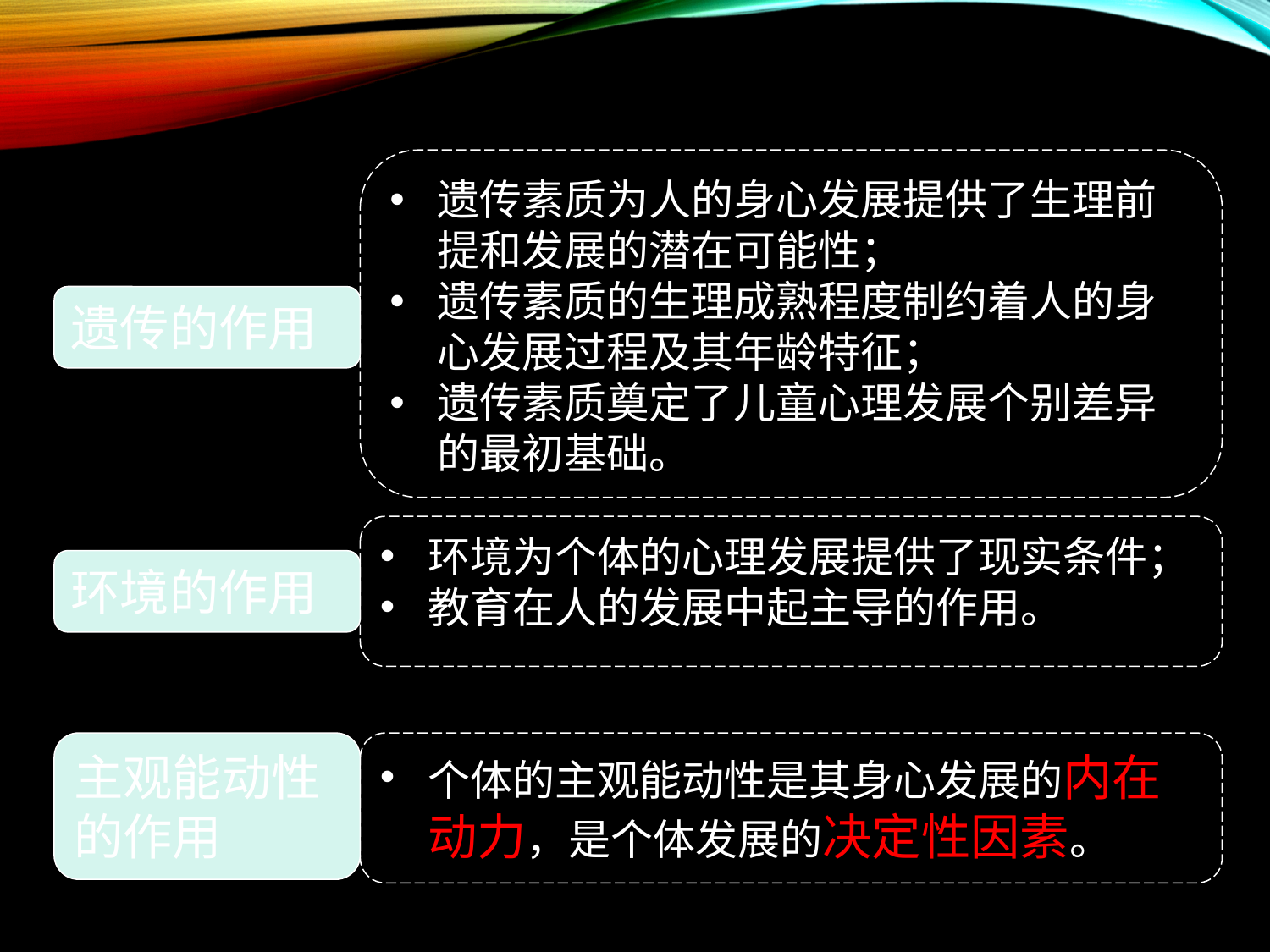

#
遗传素质为人的身心发展提供了生理前提和发展的潜在可能性；
遗传素质的生理成熟程度制约着人的身心发展过程及其年龄特征；
遗传素质奠定了儿童心理发展个别差异的最初基础。
遗传的作用
环境为个体的心理发展提供了现实条件；
教育在人的发展中起主导的作用。
环境的作用
主观能动性的作用
个体的主观能动性是其身心发展的内在动力，是个体发展的决定性因素。